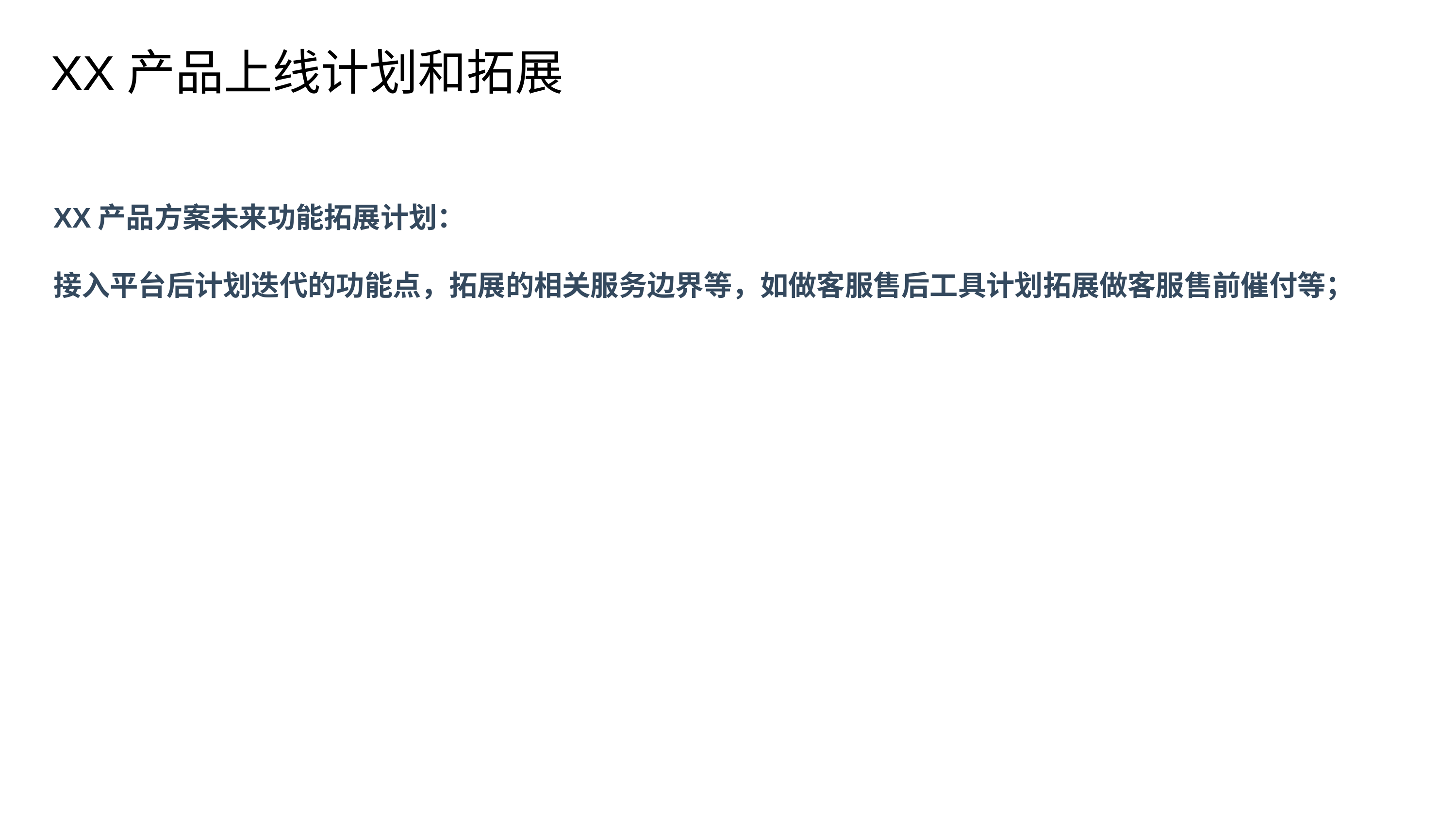

#1
XX产品上线计划和拓展
XX产品方案未来功能拓展计划：

接入平台后计划迭代的功能点，拓展的相关服务边界等，如做客服售后工具计划拓展做客服售前催付等；